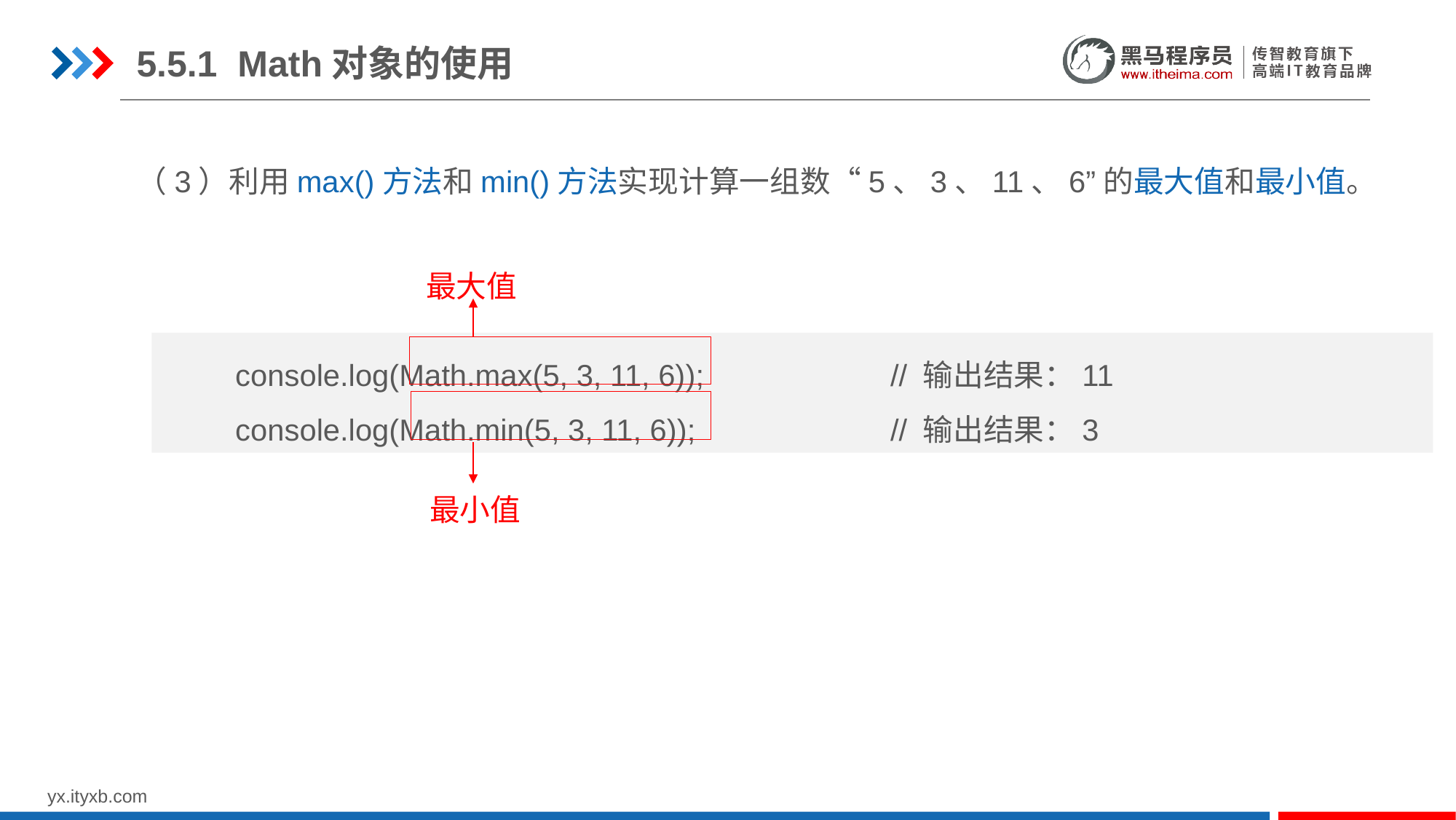

5.5.1  Math对象的使用
（3）利用max()方法和min()方法实现计算一组数“5、3、11、6”的最大值和最小值。
最大值
console.log(Math.max(5, 3, 11, 6));		// 输出结果：11
console.log(Math.min(5, 3, 11, 6));		// 输出结果：3

最小值